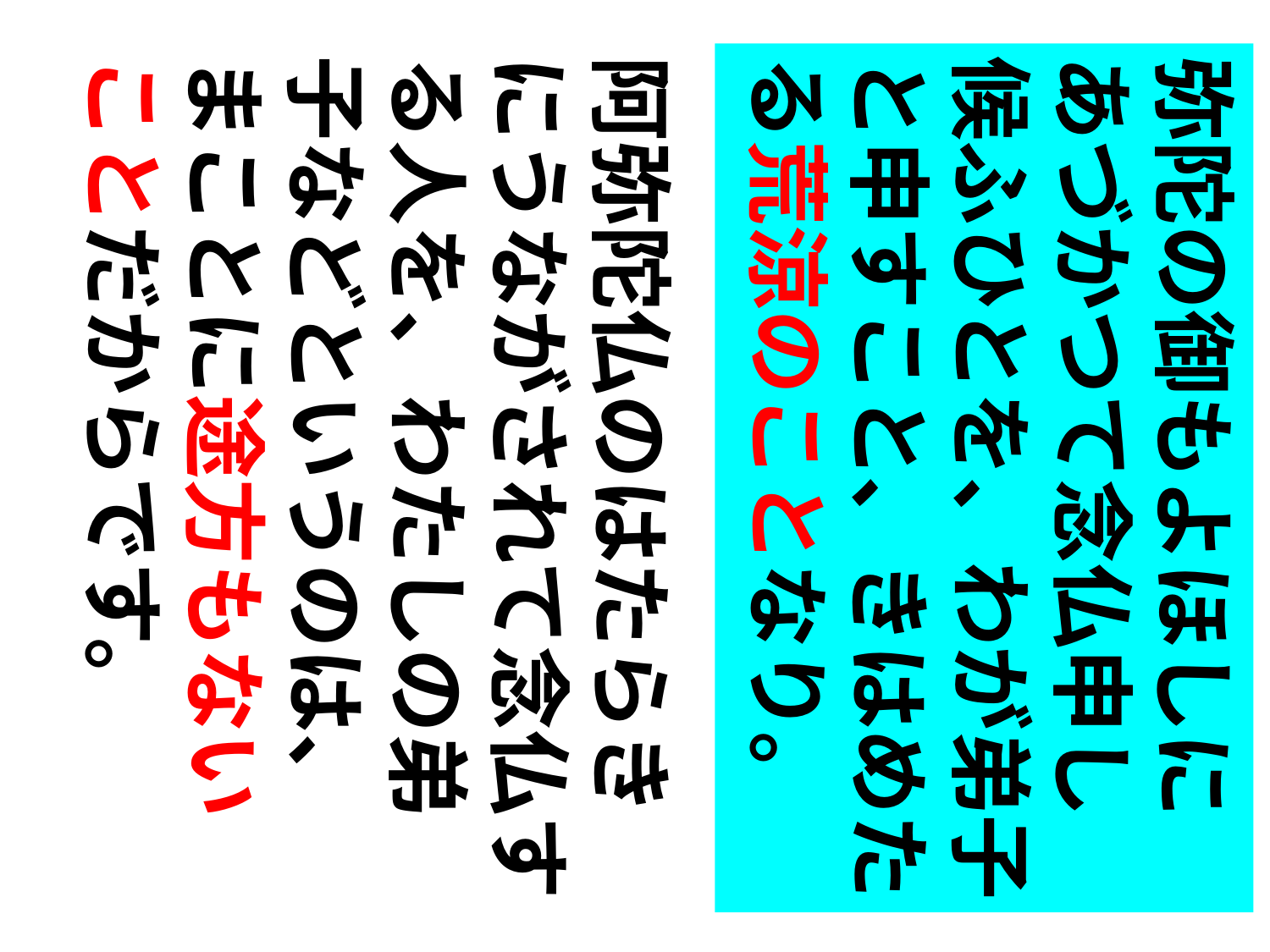

阿弥陀仏のはたらきにうながされて念仏する人を、わたしの弟子などというのは、まことに途方もないことだからです。
弥陀の御もよほしにあづかつて念仏申し候ふひとを、わが弟子と申すこと、きはめたる荒涼のことなり。